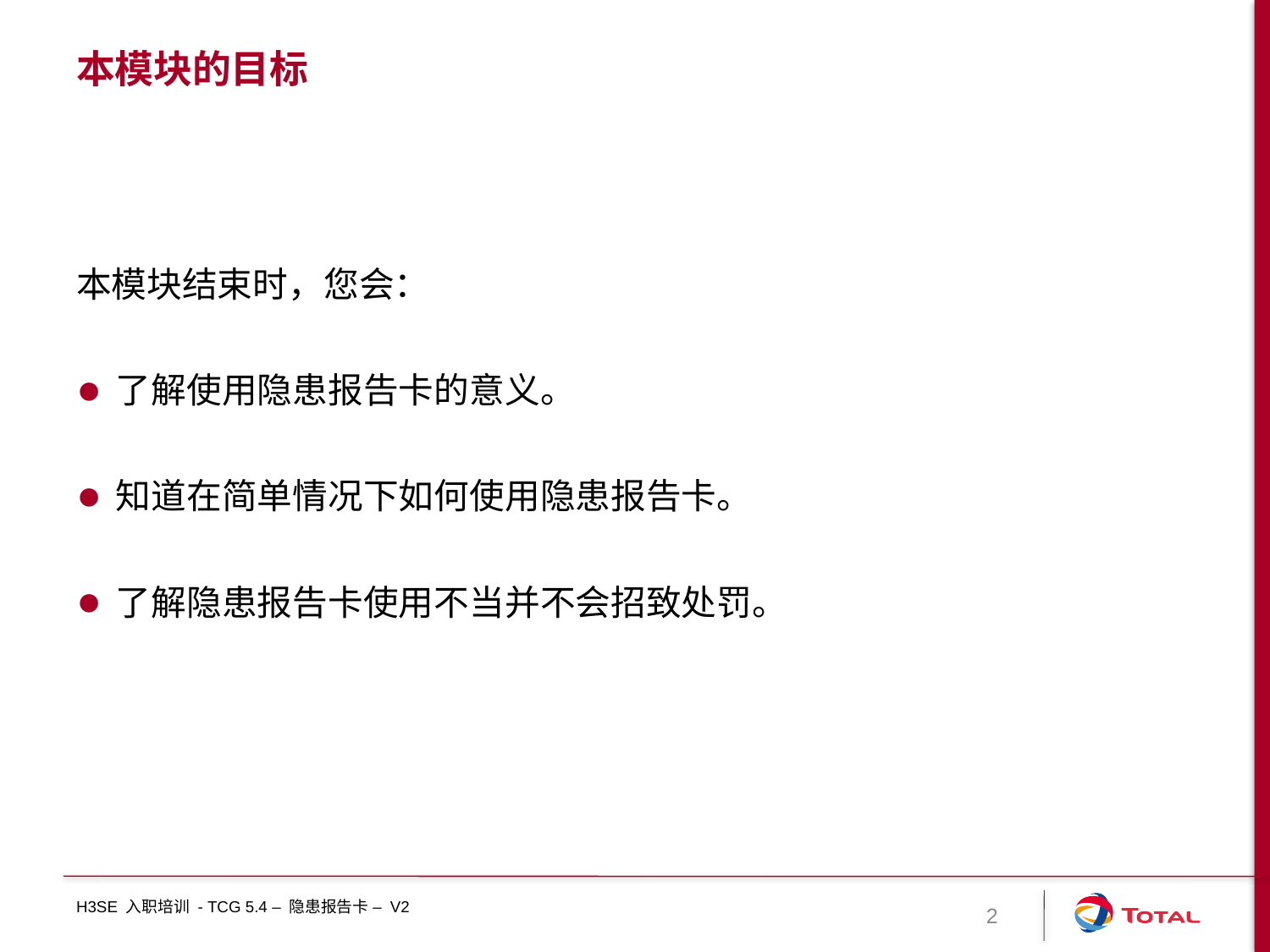

# 本模块的目标
本模块结束时，您会：

了解使用隐患报告卡的意义。

知道在简单情况下如何使用隐患报告卡。

了解隐患报告卡使用不当并不会招致处罚。
H3SE 入职培训 - TCG 5.4 – 隐患报告卡 – V2
2